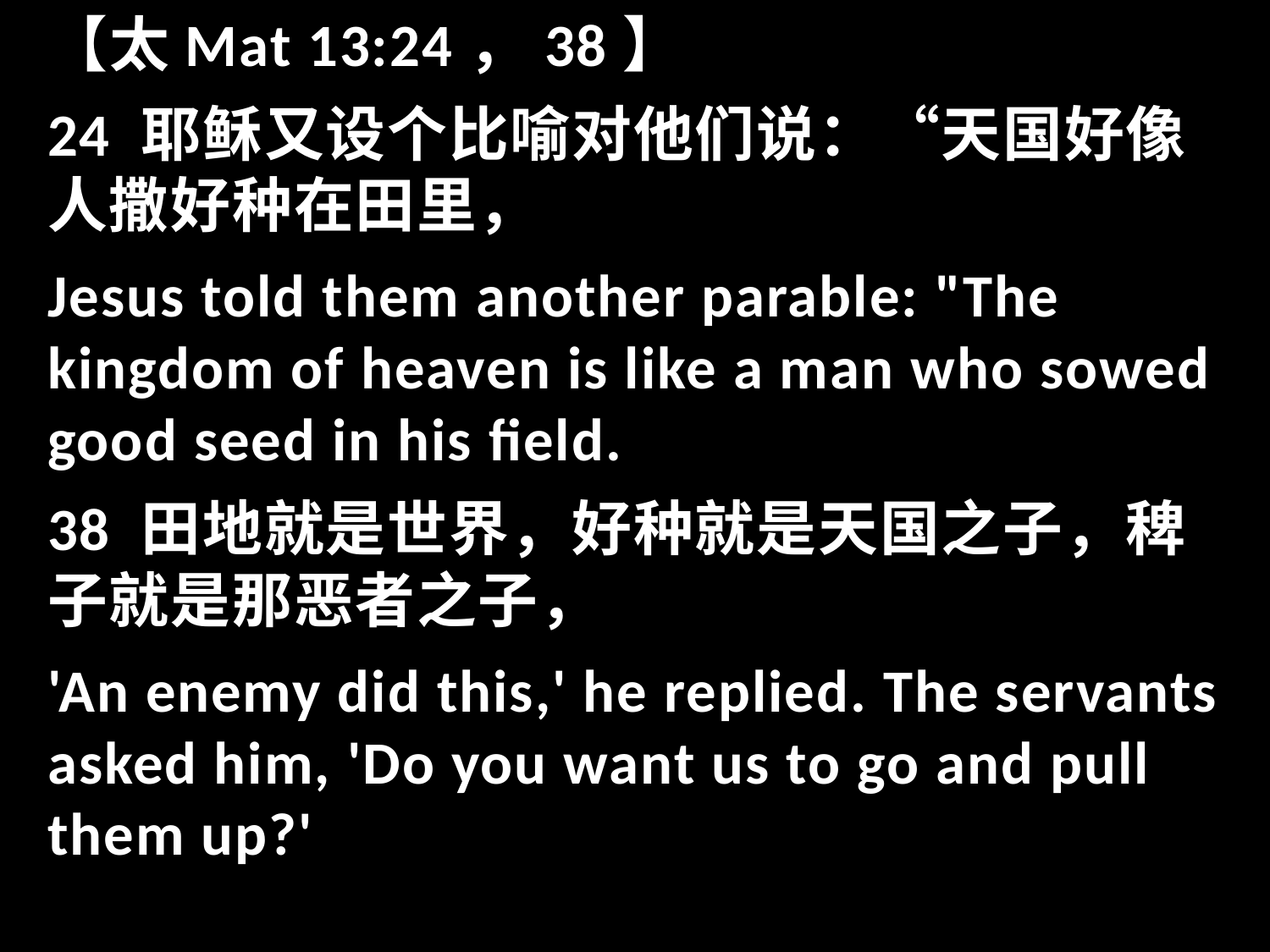

【太Mat 13:24，38】
24 耶稣又设个比喻对他们说：“天国好像人撒好种在田里，
Jesus told them another parable: "The kingdom of heaven is like a man who sowed good seed in his field.
38 田地就是世界，好种就是天国之子，稗子就是那恶者之子，
'An enemy did this,' he replied. The servants asked him, 'Do you want us to go and pull them up?'